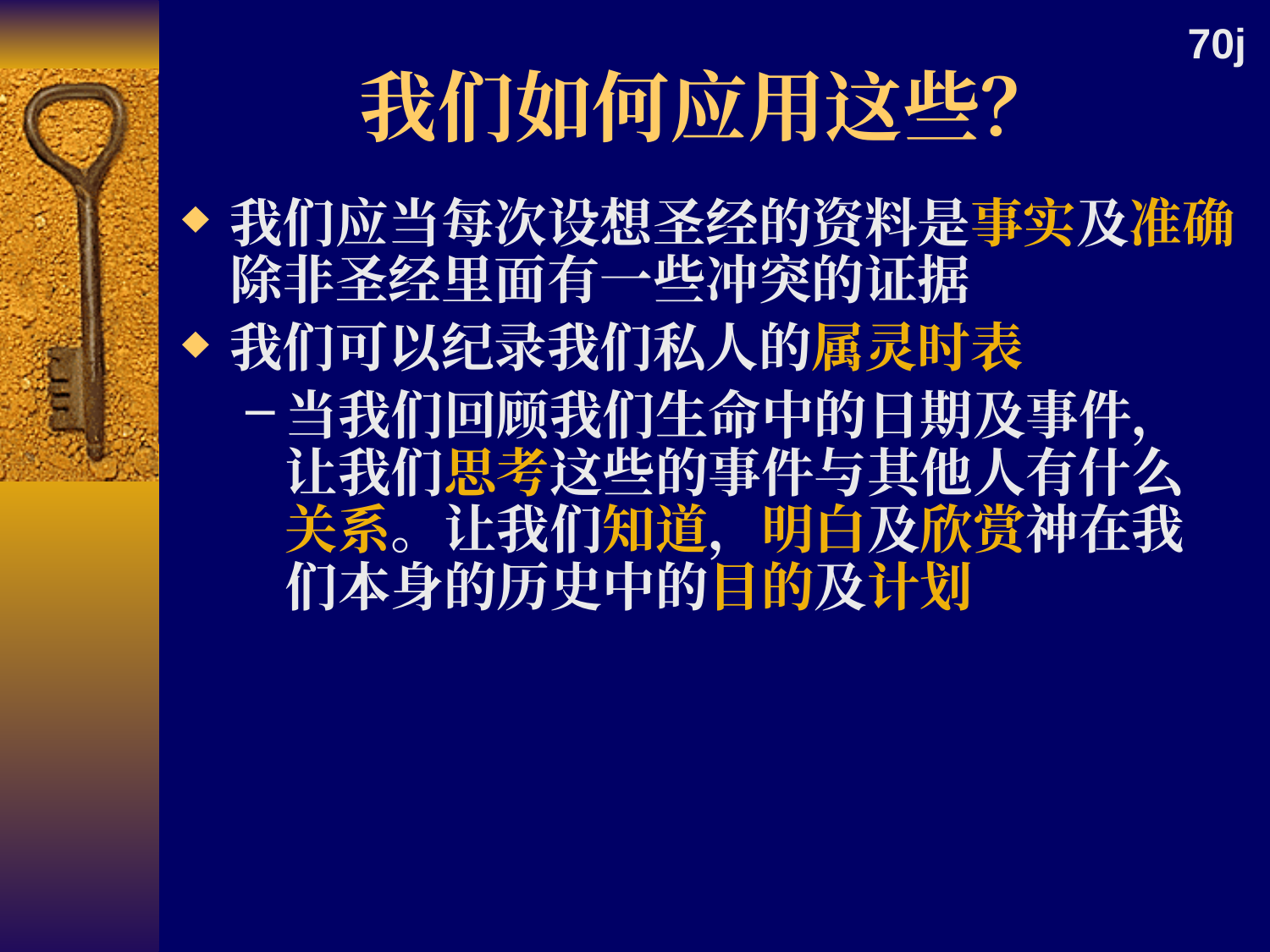

70j
# 我们如何应用这些？
我们应当每次设想圣经的资料是事实及准确除非圣经里面有一些冲突的证据
我们可以纪录我们私人的属灵时表
当我们回顾我们生命中的日期及事件，让我们思考这些的事件与其他人有什么关系。让我们知道，明白及欣赏神在我们本身的历史中的目的及计划